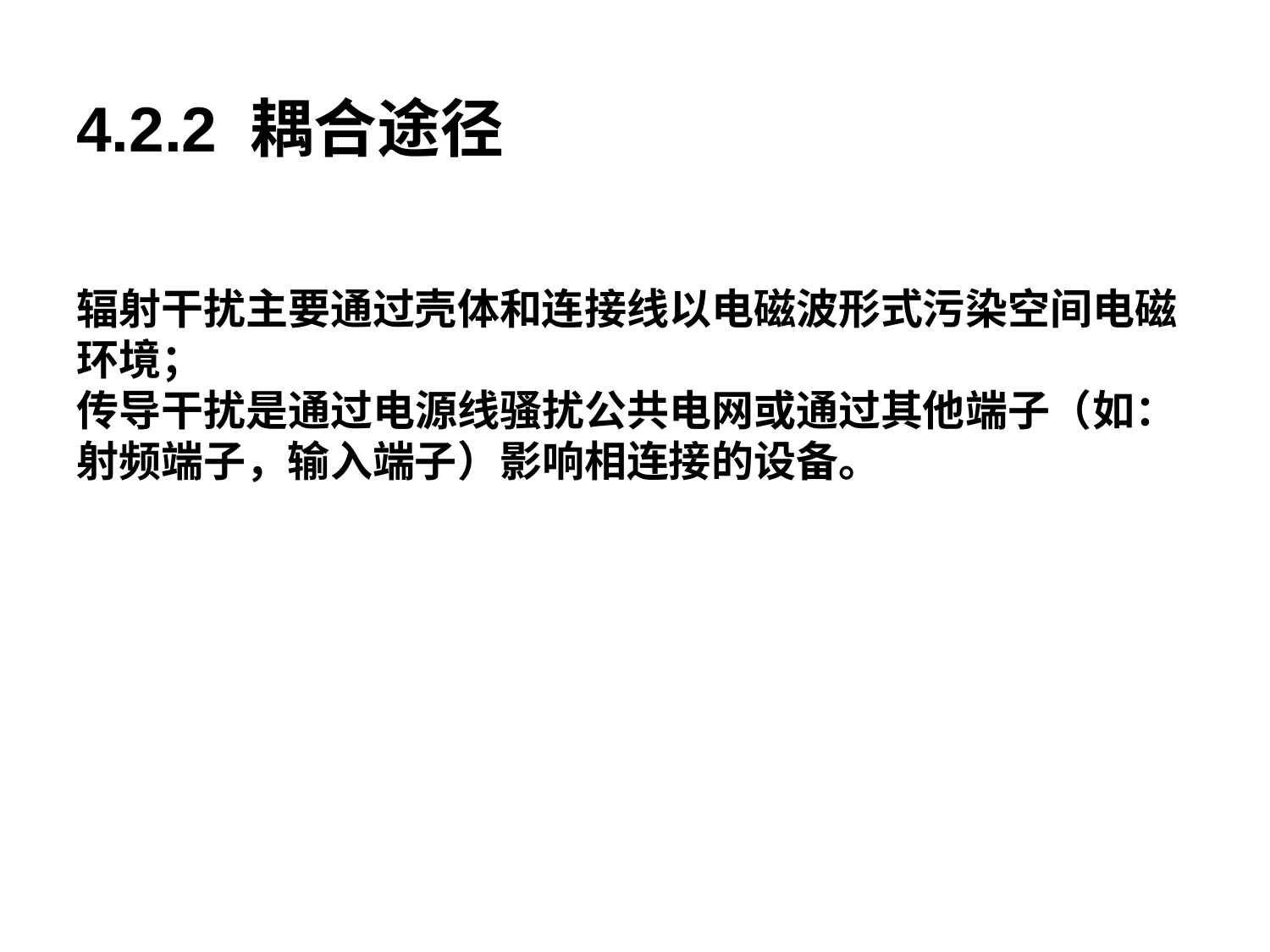

# 4.2.2 耦合途径

辐射干扰主要通过壳体和连接线以电磁波形式污染空间电磁环境；
传导干扰是通过电源线骚扰公共电网或通过其他端子（如：射频端子，输入端子）影响相连接的设备。

19